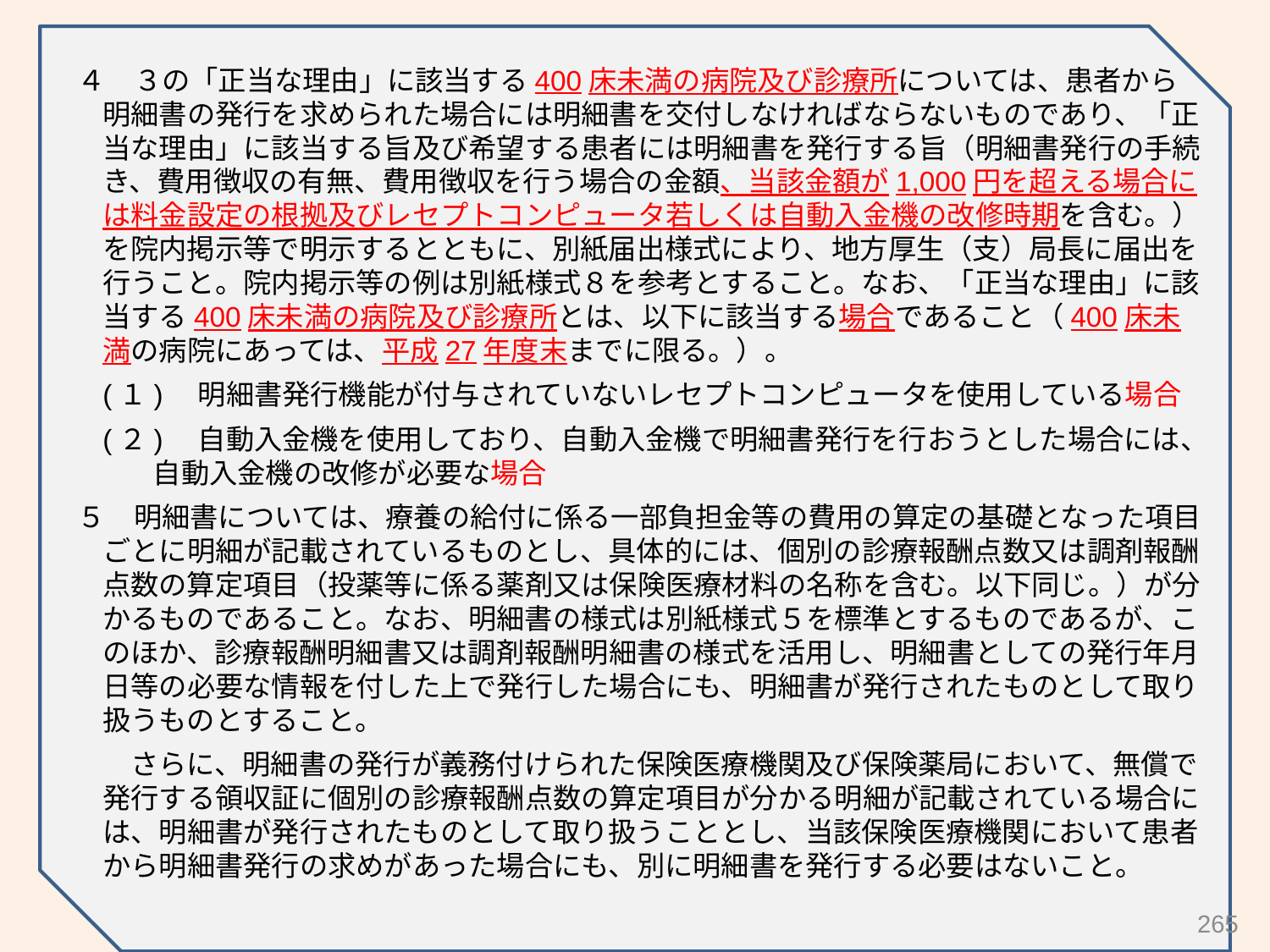

４　３の「正当な理由」に該当する400床未満の病院及び診療所については、患者から明細書の発行を求められた場合には明細書を交付しなければならないものであり、「正当な理由」に該当する旨及び希望する患者には明細書を発行する旨（明細書発行の手続き、費用徴収の有無、費用徴収を行う場合の金額、当該金額が1,000円を超える場合には料金設定の根拠及びレセプトコンピュータ若しくは自動入金機の改修時期を含む。）を院内掲示等で明示するとともに、別紙届出様式により、地方厚生（支）局長に届出を行うこと。院内掲示等の例は別紙様式８を参考とすること。なお、「正当な理由」に該当する400床未満の病院及び診療所とは、以下に該当する場合であること（400床未満の病院にあっては、平成27年度末までに限る。）。
(１)　明細書発行機能が付与されていないレセプトコンピュータを使用している場合
(２)　自動入金機を使用しており、自動入金機で明細書発行を行おうとした場合には、自動入金機の改修が必要な場合
５　明細書については、療養の給付に係る一部負担金等の費用の算定の基礎となった項目ごとに明細が記載されているものとし、具体的には、個別の診療報酬点数又は調剤報酬点数の算定項目（投薬等に係る薬剤又は保険医療材料の名称を含む。以下同じ。）が分かるものであること。なお、明細書の様式は別紙様式５を標準とするものであるが、このほか、診療報酬明細書又は調剤報酬明細書の様式を活用し、明細書としての発行年月日等の必要な情報を付した上で発行した場合にも、明細書が発行されたものとして取り扱うものとすること。
　さらに、明細書の発行が義務付けられた保険医療機関及び保険薬局において、無償で発行する領収証に個別の診療報酬点数の算定項目が分かる明細が記載されている場合には、明細書が発行されたものとして取り扱うこととし、当該保険医療機関において患者から明細書発行の求めがあった場合にも、別に明細書を発行する必要はないこと。
265